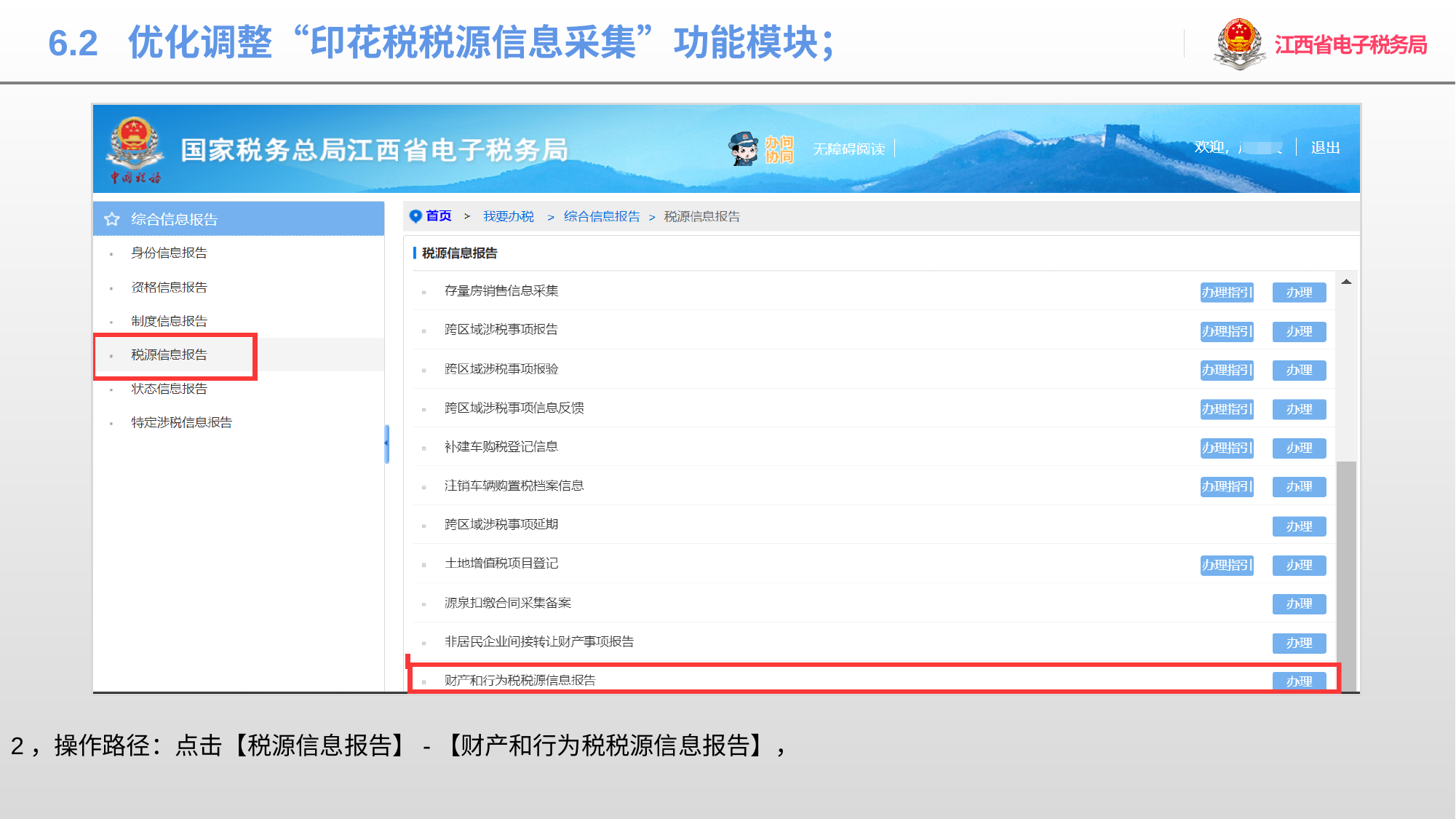

6.2  优化调整“印花税税源信息采集”功能模块；

2，操作路径：点击【税源信息报告】-【财产和行为税税源信息报告】，